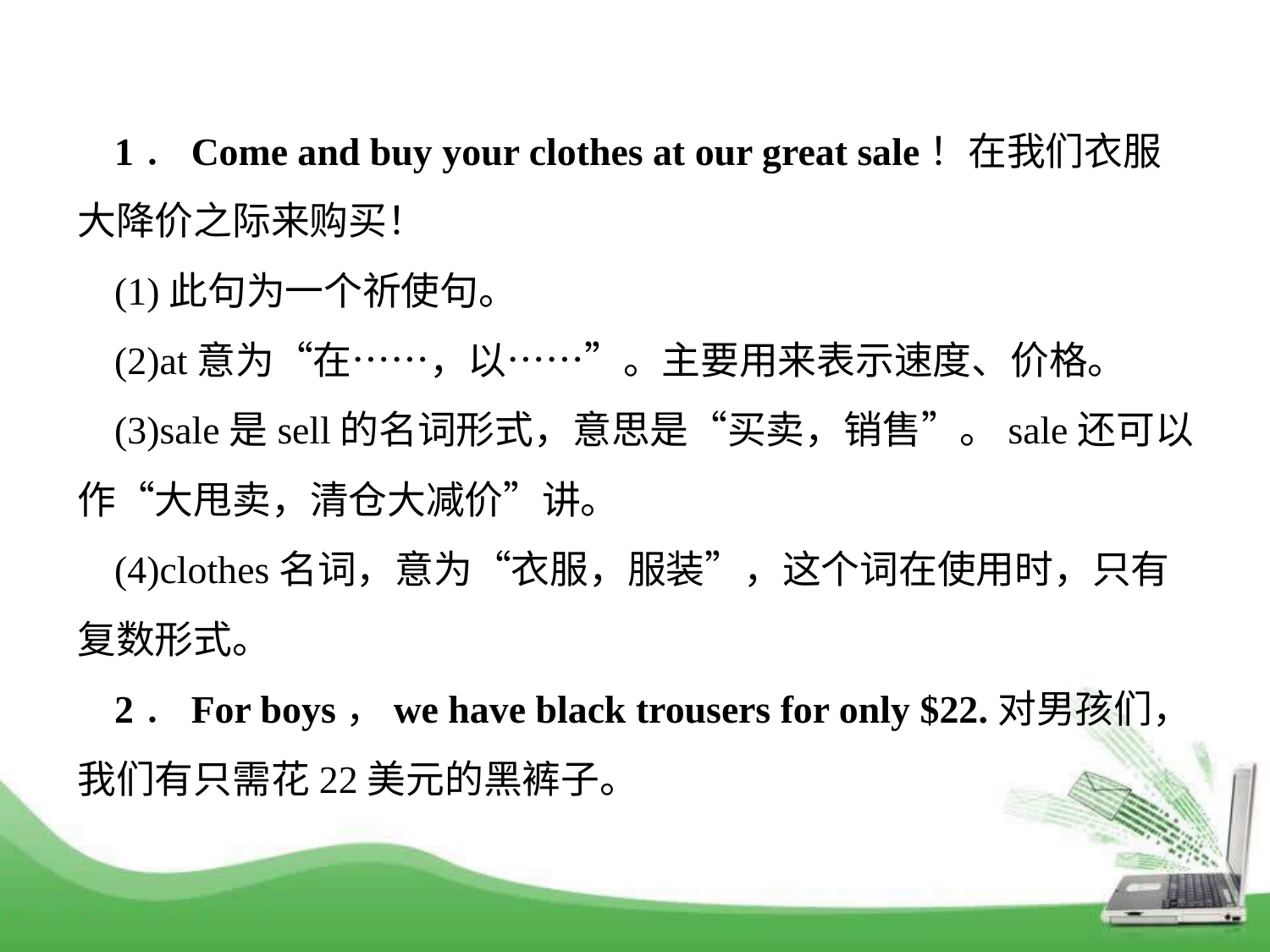

1．Come and buy your clothes at our great sale！在我们衣服大降价之际来购买！
(1)此句为一个祈使句。
(2)at意为“在……，以……”。主要用来表示速度、价格。
(3)sale是sell的名词形式，意思是“买卖，销售”。sale还可以作“大甩卖，清仓大减价”讲。
(4)clothes名词，意为“衣服，服装”，这个词在使用时，只有复数形式。
2．For boys，we have black trousers for only $22.对男孩们，我们有只需花22美元的黑裤子。